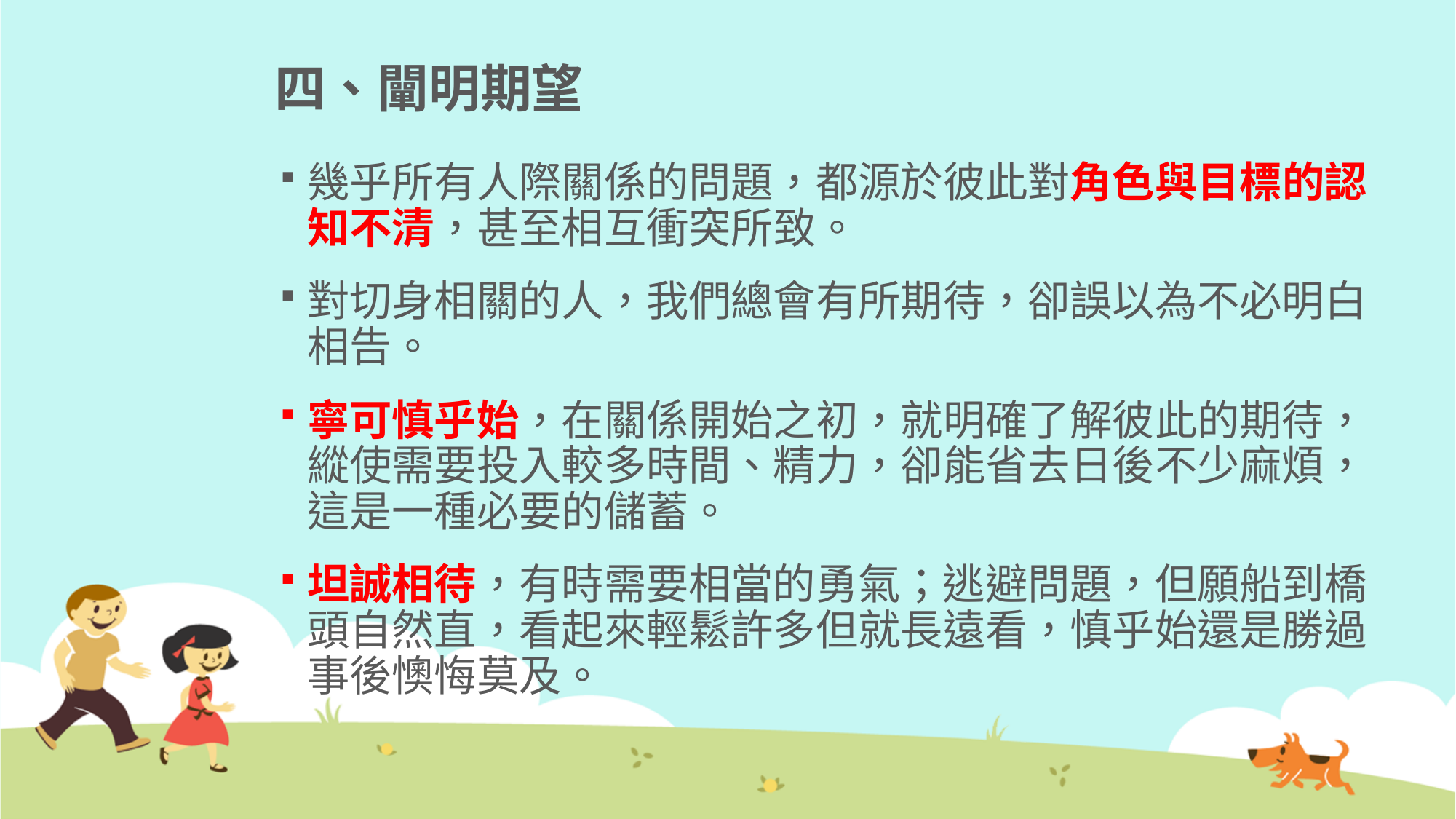

# 四、闡明期望
幾乎所有人際關係的問題，都源於彼此對角色與目標的認知不清，甚至相互衝突所致。
對切身相關的人，我們總會有所期待，卻誤以為不必明白相告。
寧可慎乎始，在關係開始之初，就明確了解彼此的期待，縱使需要投入較多時間、精力，卻能省去日後不少麻煩，這是一種必要的儲蓄。
坦誠相待，有時需要相當的勇氣；逃避問題，但願船到橋頭自然直，看起來輕鬆許多但就長遠看，慎乎始還是勝過事後懊悔莫及。